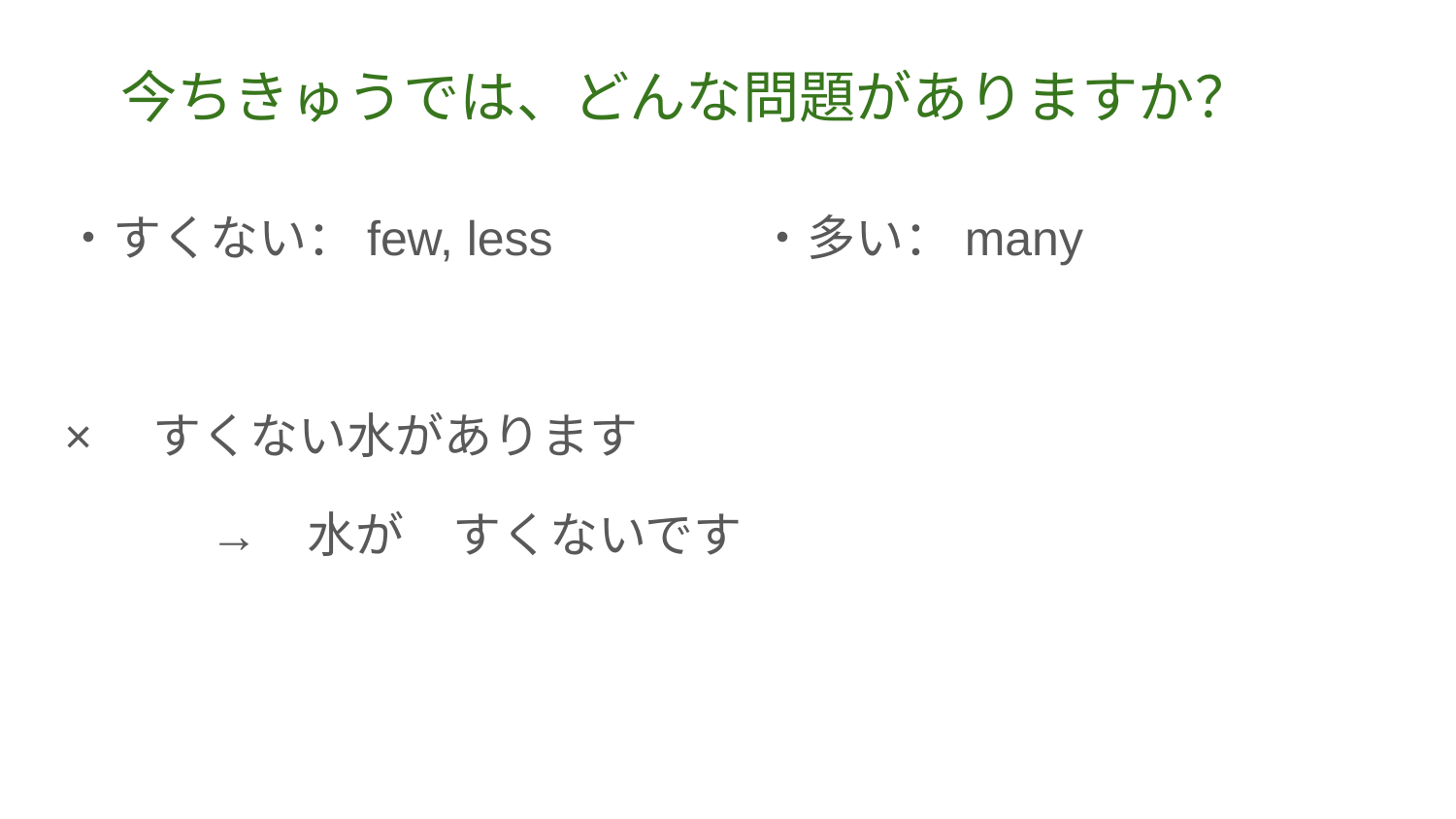

# 今ちきゅうでは、どんな問題がありますか？
・すくない：few, less　　　　・多い：many

×　すくない水があります
　　　→　水が　すくないです